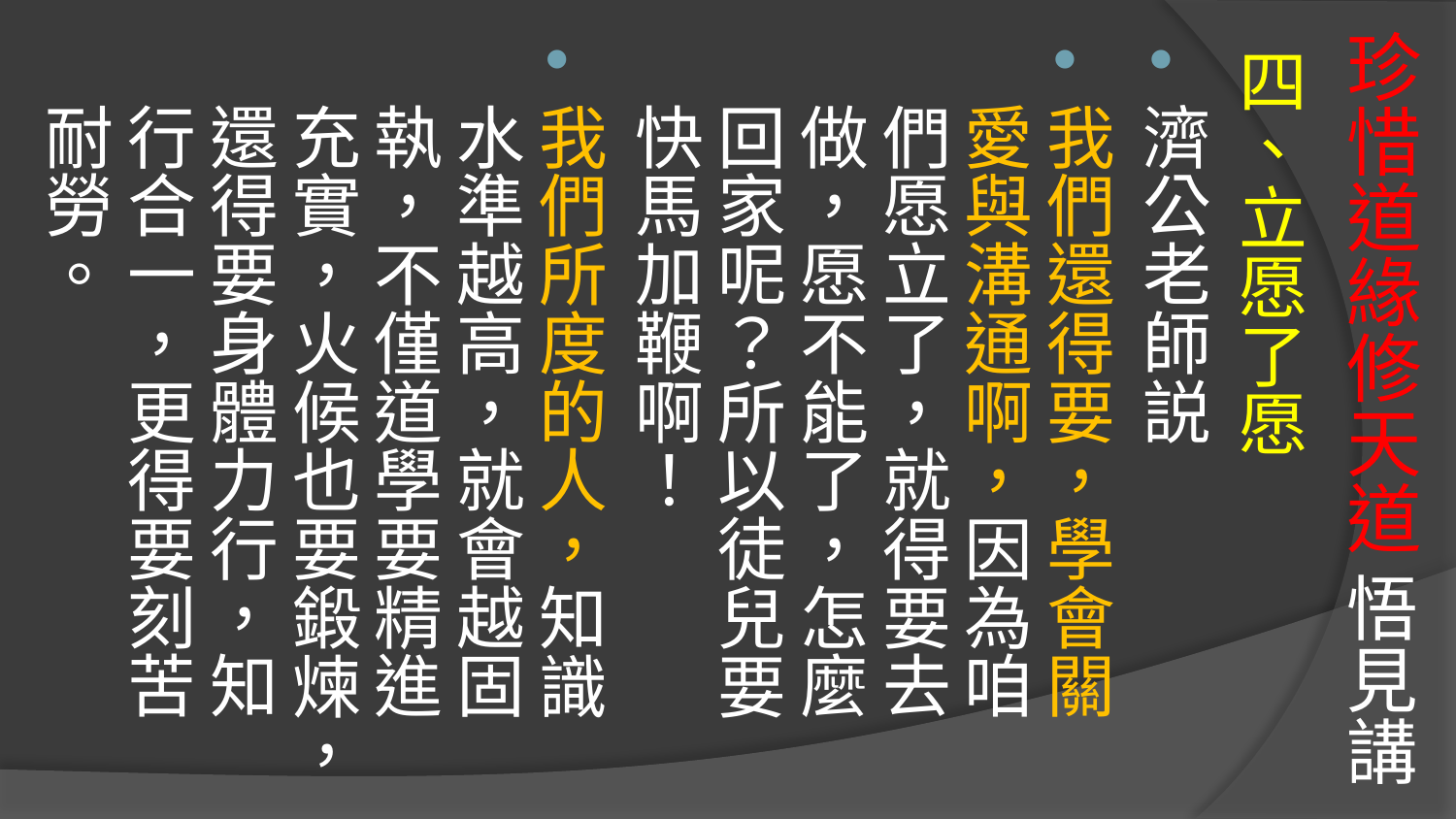

# 珍惜道緣修天道 悟見講
四、立愿了愿
濟公老師説
我們還得要，學會關愛與溝通啊，因為咱們愿立了，就得要去做，愿不能了，怎麼回家呢？所以徒兒要快馬加鞭啊！
我們所度的人，知識水準越高，就會越固執，不僅道學要精進充實，火候也要鍛煉，還得要身體力行，知行合一，更得要刻苦耐勞。